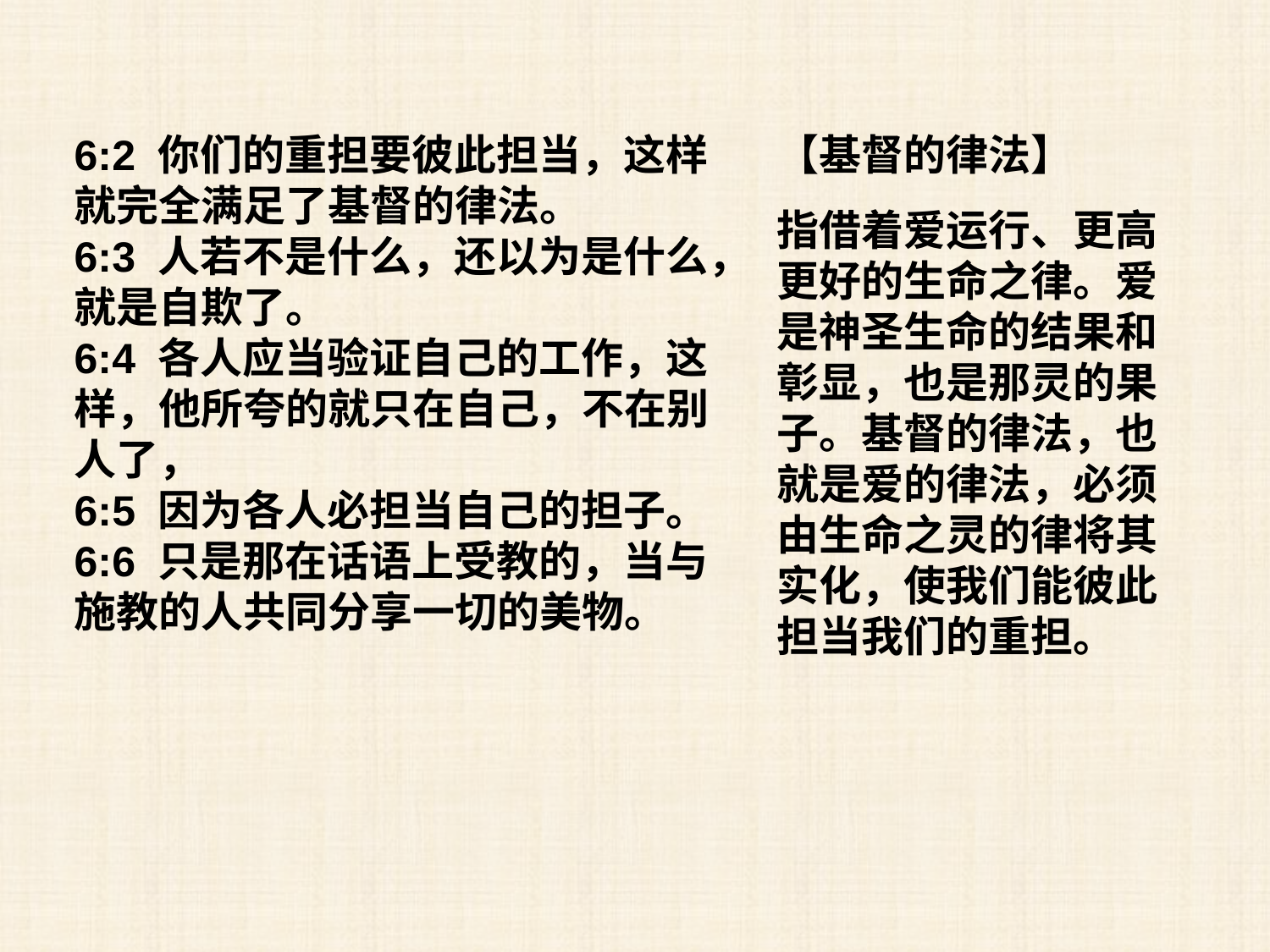

6:2 你们的重担要彼此担当，这样就完全满足了基督的律法。
6:3 人若不是什么，还以为是什么，就是自欺了。
6:4 各人应当验证自己的工作，这样，他所夸的就只在自己，不在别人了，
6:5 因为各人必担当自己的担子。
6:6 只是那在话语上受教的，当与施教的人共同分享一切的美物。
【基督的律法】
指借着爱运行、更高更好的生命之律。爱是神圣生命的结果和彰显，也是那灵的果子。基督的律法，也就是爱的律法，必须由生命之灵的律将其实化，使我们能彼此担当我们的重担。